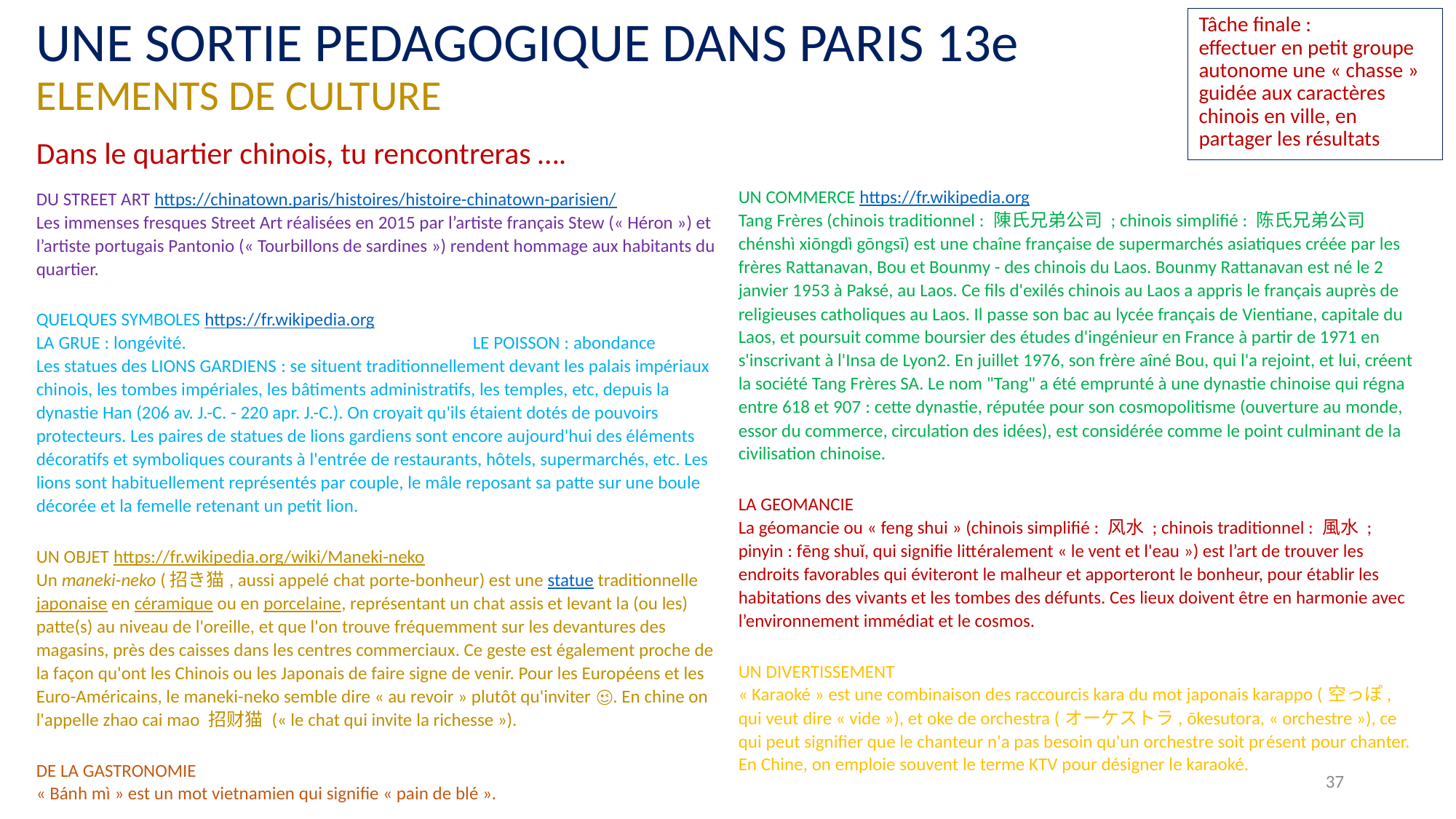

Tâche finale :
effectuer en petit groupe autonome une « chasse » guidée aux caractères chinois en ville, en partager les résultats

UNE SORTIE PEDAGOGIQUE DANS PARIS 13e
ELEMENTS DE CULTURE
Dans le quartier chinois, tu rencontreras ….
DU STREET ART https://chinatown.paris/histoires/histoire-chinatown-parisien/
Les immenses fresques Street Art réalisées en 2015 par l’artiste français Stew (« Héron ») et l’artiste portugais Pantonio (« Tourbillons de sardines ») rendent hommage aux habitants du quartier.
QUELQUES SYMBOLES https://fr.wikipedia.org
LA GRUE : longévité. 			LE POISSON : abondance
Les statues des LIONS GARDIENS : se situent traditionnellement devant les palais impériaux chinois, les tombes impériales, les bâtiments administratifs, les temples, etc, depuis la dynastie Han (206 av. J.-C. - 220 apr. J.-C.). On croyait qu'ils étaient dotés de pouvoirs protecteurs. Les paires de statues de lions gardiens sont encore aujourd'hui des éléments décoratifs et symboliques courants à l'entrée de restaurants, hôtels, supermarchés, etc. Les lions sont habituellement représentés par couple, le mâle reposant sa patte sur une boule décorée et la femelle retenant un petit lion.
UN OBJET https://fr.wikipedia.org/wiki/Maneki-neko
Un maneki-neko (招き猫, aussi appelé chat porte-bonheur) est une statue traditionnelle japonaise en céramique ou en porcelaine, représentant un chat assis et levant la (ou les) patte(s) au niveau de l'oreille, et que l'on trouve fréquemment sur les devantures des magasins, près des caisses dans les centres commerciaux. Ce geste est également proche de la façon qu'ont les Chinois ou les Japonais de faire signe de venir. Pour les Européens et les Euro-Américains, le maneki-neko semble dire « au revoir » plutôt qu'inviter 😉. En chine on l'appelle zhao cai mao 招财猫 (« le chat qui invite la richesse »).
DE LA GASTRONOMIE
« Bánh mì » est un mot vietnamien qui signifie « pain de blé ».

UN COMMERCE https://fr.wikipedia.org
Tang Frères (chinois traditionnel : 陳氏兄弟公司 ; chinois simplifié : 陈氏兄弟公司chénshì xiōngdì gōngsī) est une chaîne française de supermarchés asiatiques créée par les frères Rattanavan, Bou et Bounmy - des chinois du Laos. Bounmy Rattanavan est né le 2 janvier 1953 à Paksé, au Laos. Ce fils d'exilés chinois au Laos a appris le français auprès de religieuses catholiques au Laos. Il passe son bac au lycée français de Vientiane, capitale du Laos, et poursuit comme boursier des études d'ingénieur en France à partir de 1971 en s'inscrivant à l'Insa de Lyon2. En juillet 1976, son frère aîné Bou, qui l'a rejoint, et lui, créent la société Tang Frères SA. Le nom "Tang" a été emprunté à une dynastie chinoise qui régna entre 618 et 907 : cette dynastie, réputée pour son cosmopolitisme (ouverture au monde, essor du commerce, circulation des idées), est considérée comme le point culminant de la civilisation chinoise.
LA GEOMANCIE
La géomancie ou « feng shui » (chinois simplifié : 风水 ; chinois traditionnel : 風水 ; pinyin : fēng shuǐ, qui signifie littéralement « le vent et l'eau ») est l’art de trouver les endroits favorables qui éviteront le malheur et apporteront le bonheur, pour établir les habitations des vivants et les tombes des défunts. Ces lieux doivent être en harmonie avec l’environnement immédiat et le cosmos.
UN DIVERTISSEMENT
« Karaoké » est une combinaison des raccourcis kara du mot japonais karappo (空っぽ, qui veut dire « vide »), et oke de orchestra (オーケストラ, ōkesutora, « orchestre »), ce qui peut signifier que le chanteur n'a pas besoin qu'un orchestre soit présent pour chanter. En Chine, on emploie souvent le terme KTV pour désigner le karaoké.

37